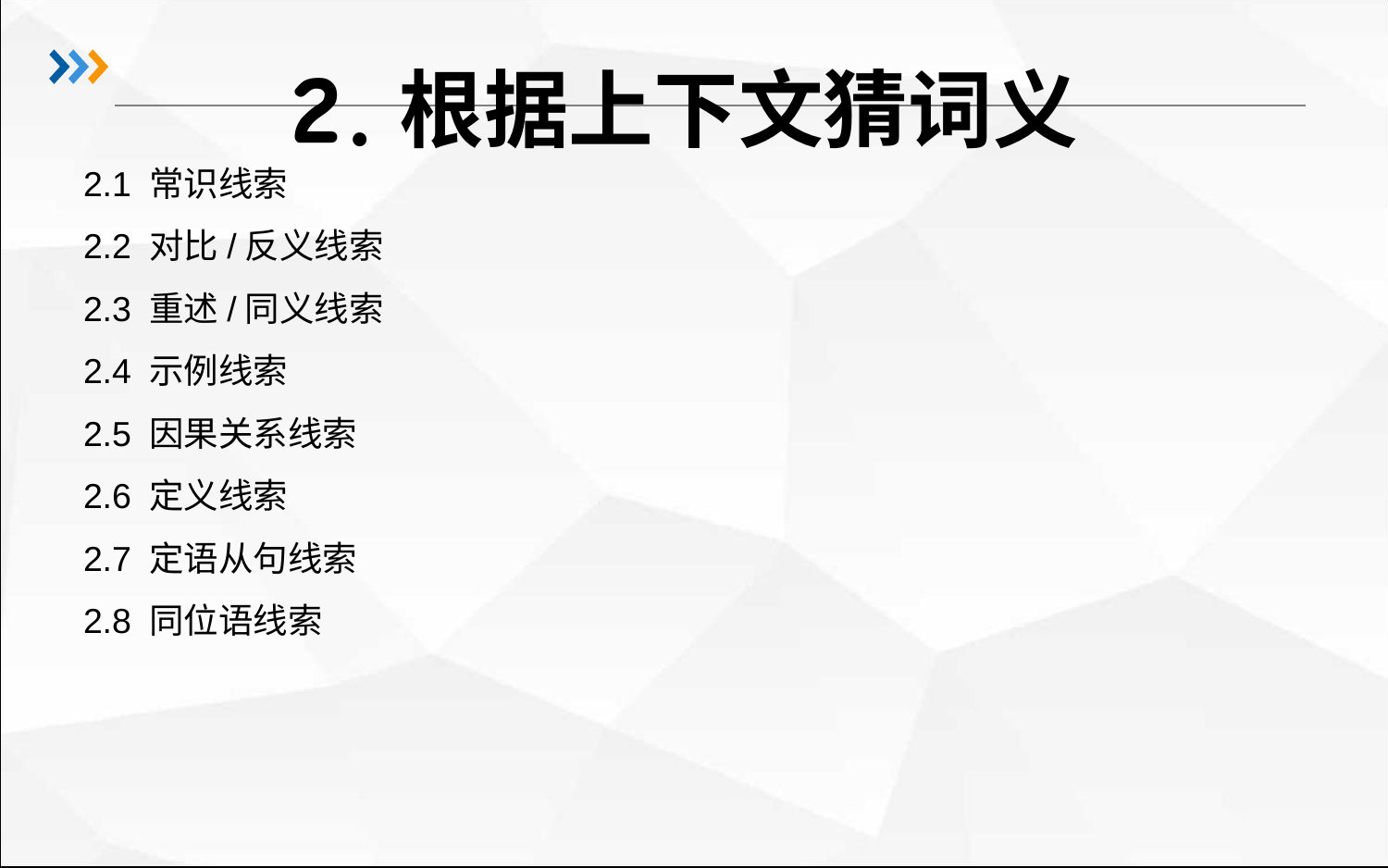

# 2.根据上下文猜词义
2.1 常识线索
2.2 对比/反义线索
2.3 重述/同义线索
2.4 示例线索
2.5 因果关系线索
2.6 定义线索
2.7 定语从句线索
2.8 同位语线索